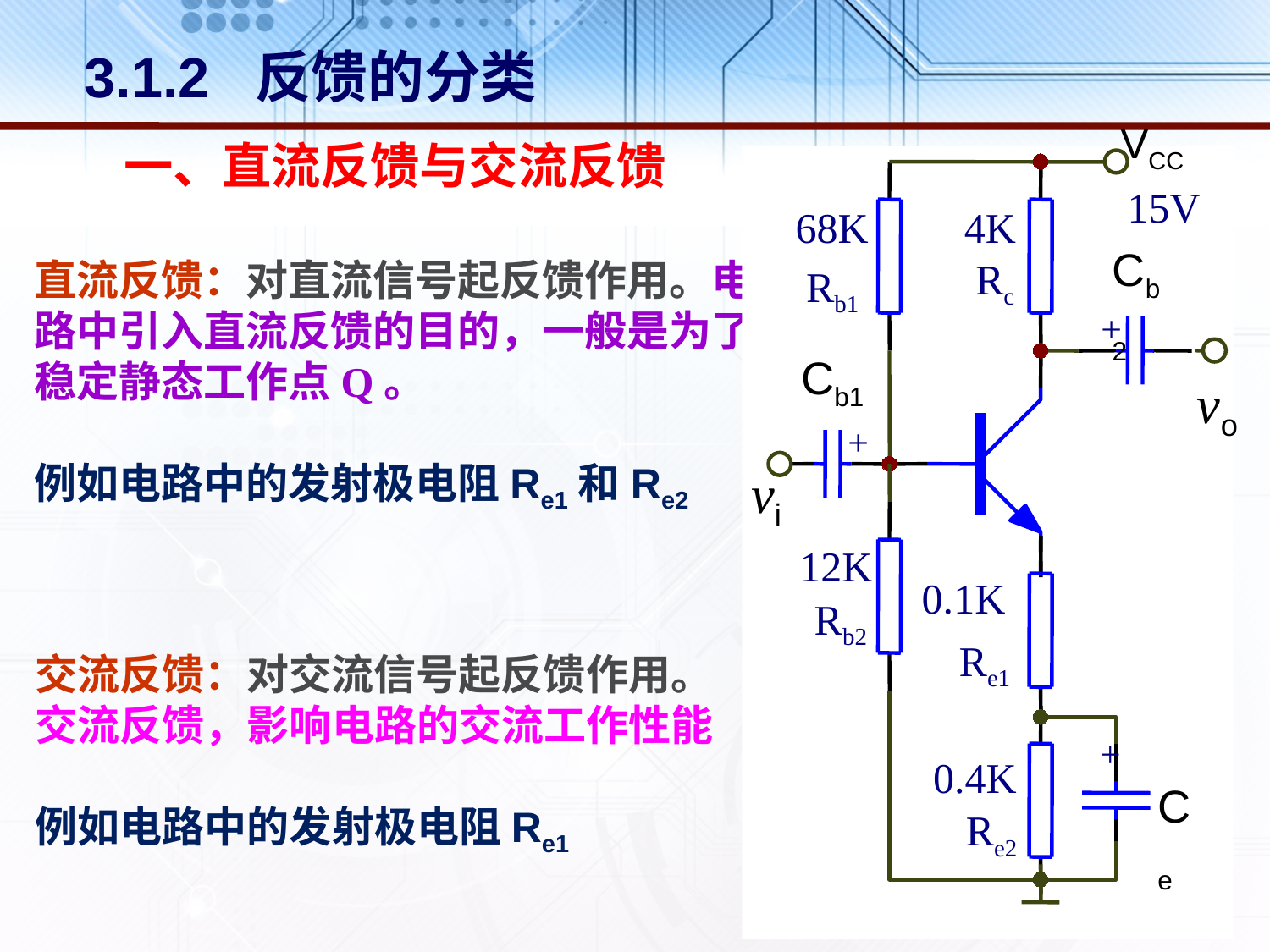

3.1.2  反馈的分类
VCC

15V

68K
4K

Cb2
Rc
Rb1
+

Cb1

vo

+

vi

12K

0.1K

Rb2
Re1

+

0.4K
Ce

Re2

一、直流反馈与交流反馈
直流反馈：对直流信号起反馈作用。电路中引入直流反馈的目的，一般是为了稳定静态工作点Q。

例如电路中的发射极电阻Re1和Re2

交流反馈：对交流信号起反馈作用。交流反馈，影响电路的交流工作性能

例如电路中的发射极电阻Re1